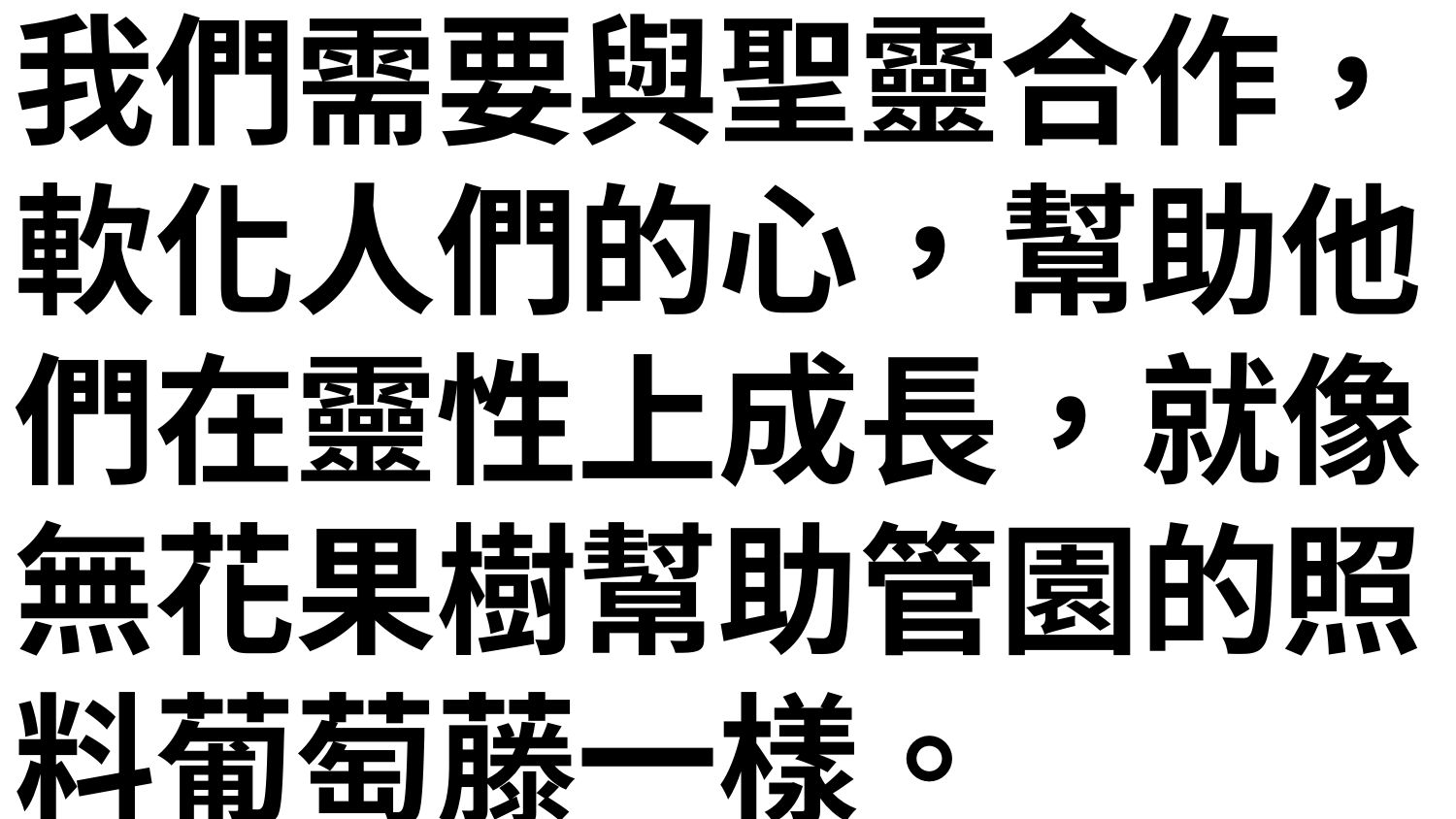

我們需要與聖靈合作，軟化人們的心，幫助他們在靈性上成長，就像無花果樹幫助管園的照料葡萄藤一樣。
。